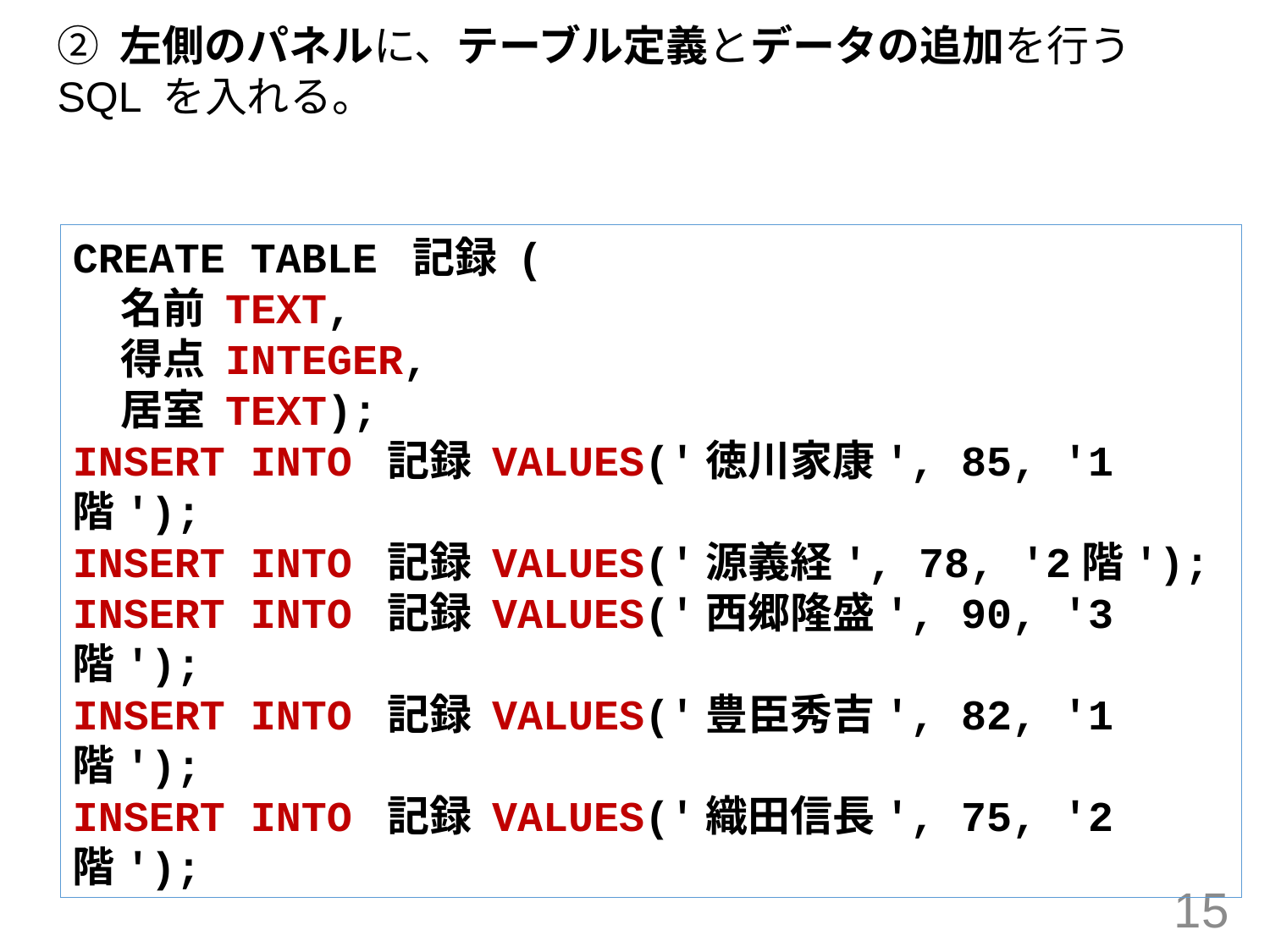

② 左側のパネルに、テーブル定義とデータの追加を行う SQL を入れる。

CREATE TABLE 記録 (
    名前 TEXT,
    得点 INTEGER,
    居室 TEXT);
INSERT INTO 記録 VALUES('徳川家康', 85, '1階');
INSERT INTO 記録 VALUES('源義経', 78, '2階');
INSERT INTO 記録 VALUES('西郷隆盛', 90, '3階');
INSERT INTO 記録 VALUES('豊臣秀吉', 82, '1階');
INSERT INTO 記録 VALUES('織田信長', 75, '2階');
15